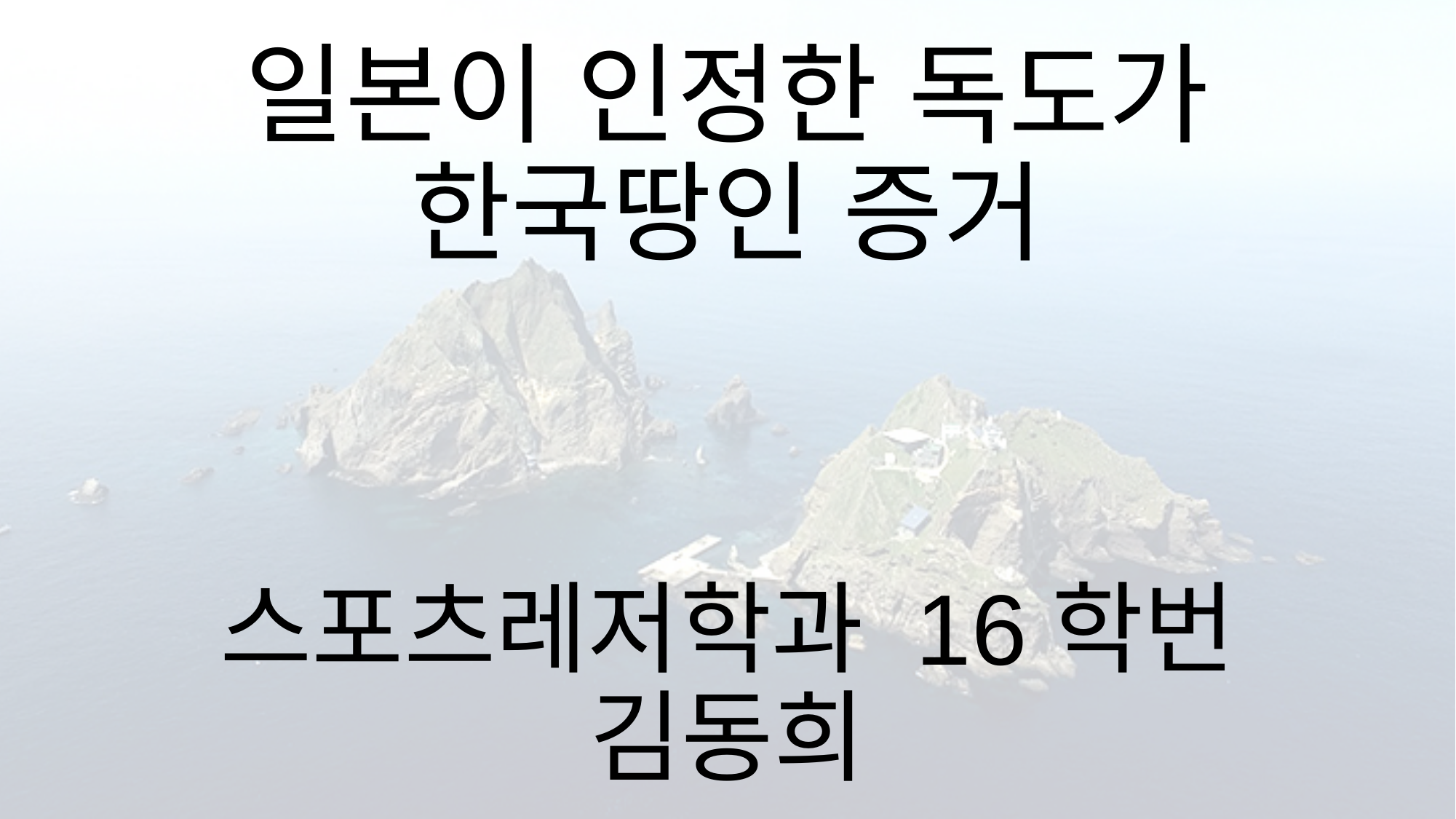

# 일본이 인정한 독도가 한국땅인 증거
스포츠레저학과 16학번 김동희